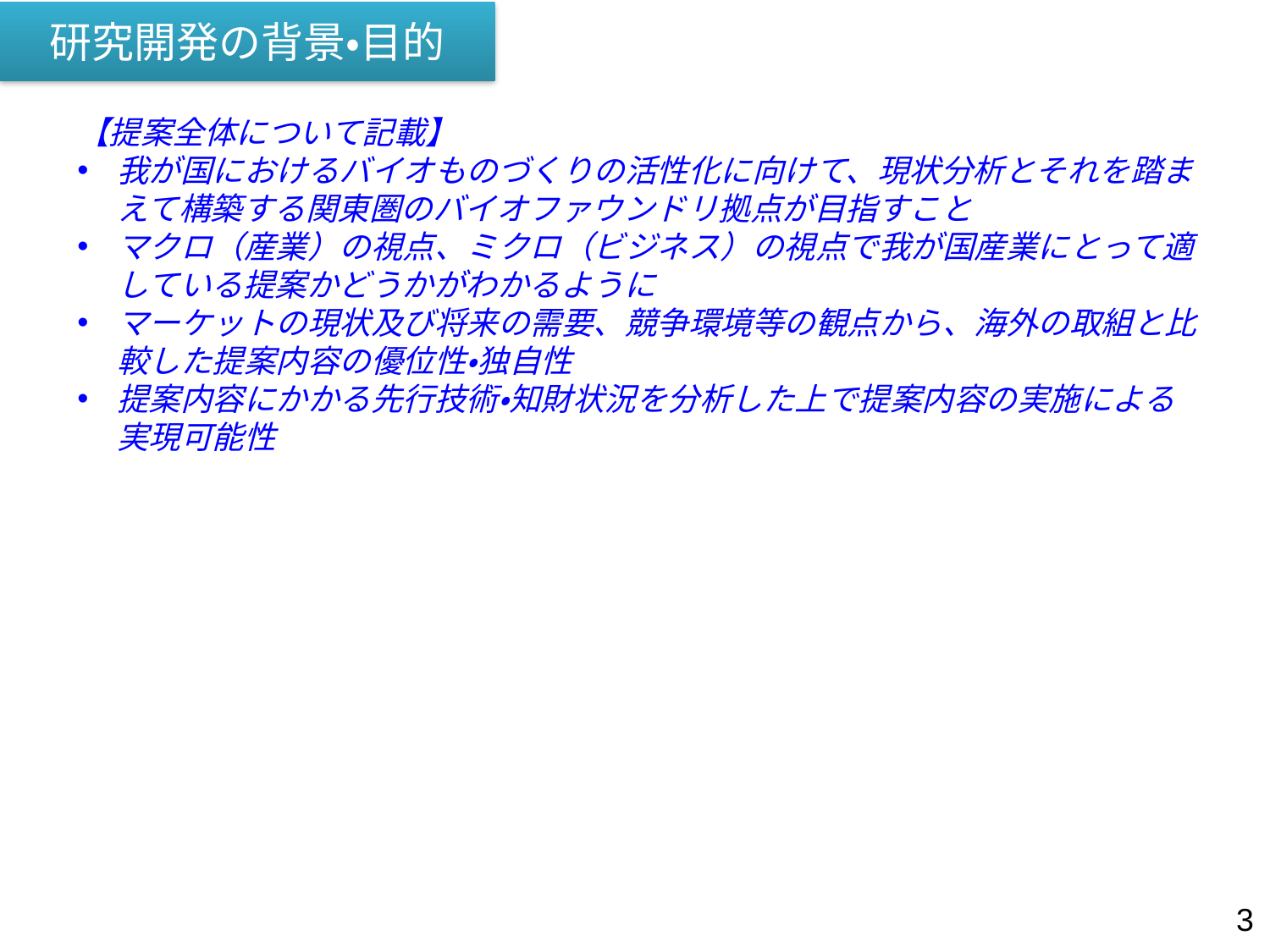

# 研究開発の背景・目的
【提案全体について記載】
我が国におけるバイオものづくりの活性化に向けて、現状分析とそれを踏まえて構築する関東圏のバイオファウンドリ拠点が目指すこと
マクロ（産業）の視点、ミクロ（ビジネス）の視点で我が国産業にとって適している提案かどうかがわかるように
マーケットの現状及び将来の需要、競争環境等の観点から、海外の取組と比較した提案内容の優位性・独自性
提案内容にかかる先行技術・知財状況を分析した上で提案内容の実施による実現可能性
3